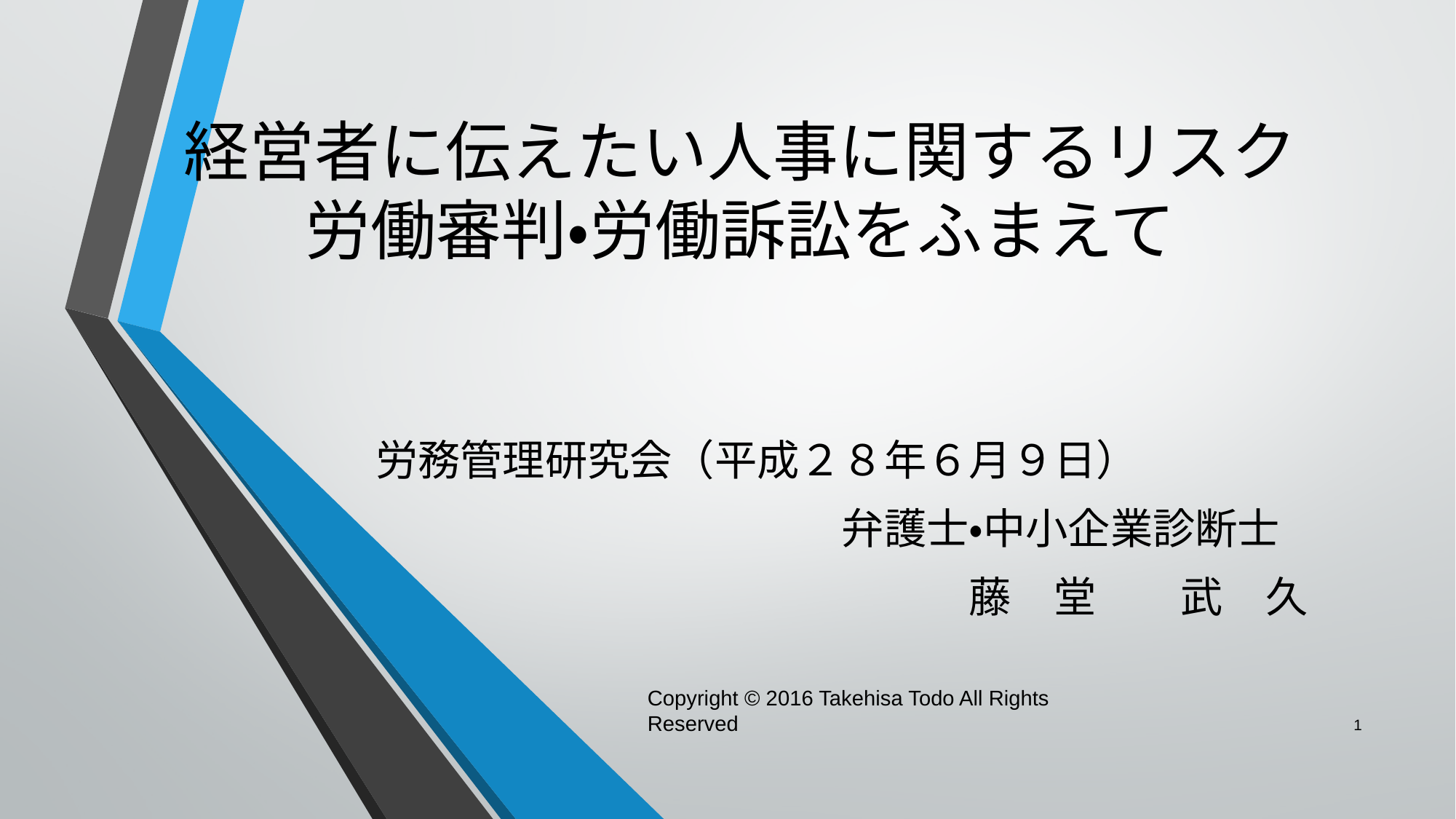

# 経営者に伝えたい人事に関するリスク 労働審判・労働訴訟をふまえて

労務管理研究会（平成２８年６月９日）
　　　　　　　　　　　弁護士・中小企業診断士
　　　　　　　　　　　　　　藤　堂　　武　久
Copyright © 2016 Takehisa Todo All Rights Reserved
1